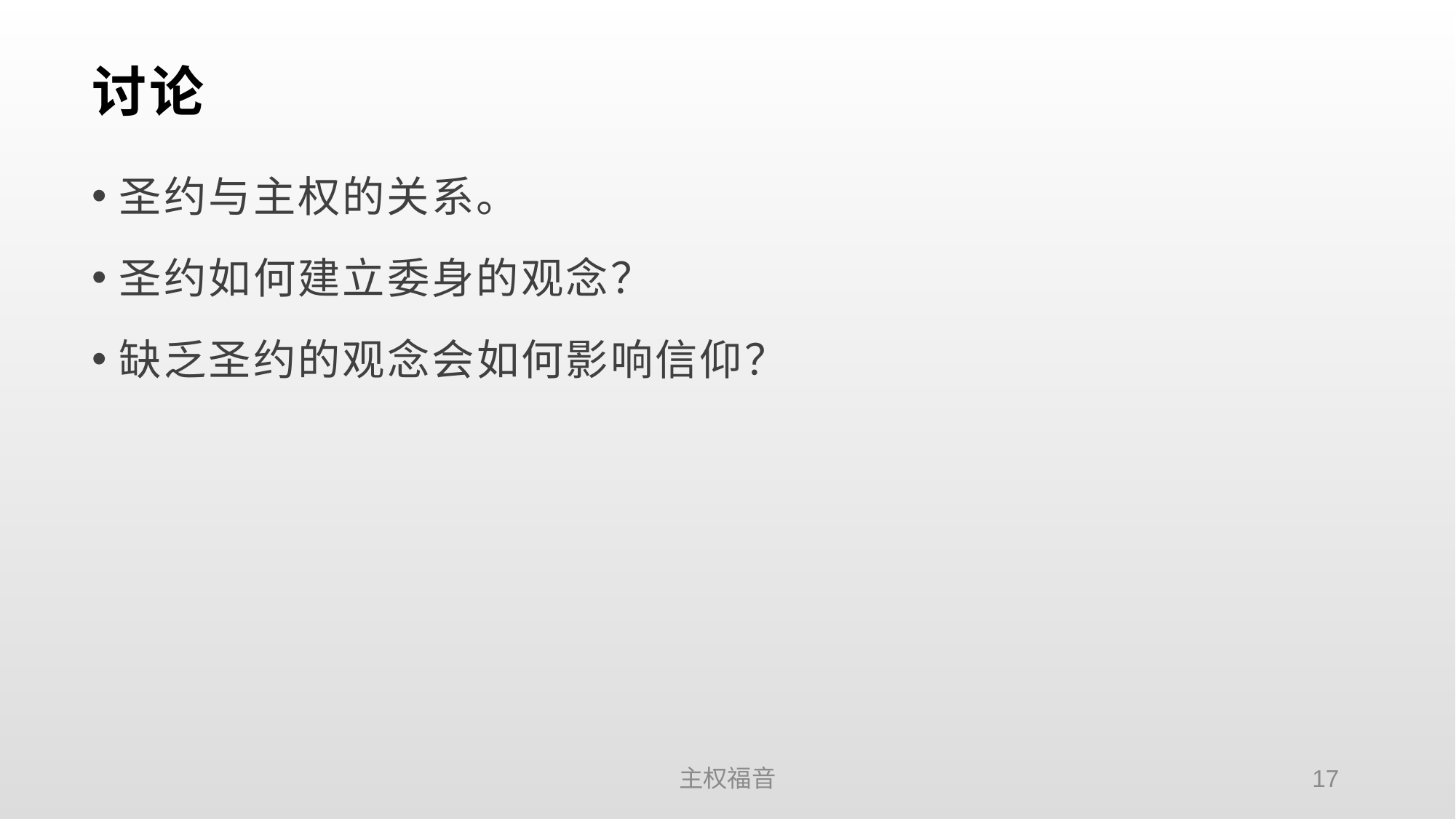

# 讨论
圣约与主权的关系。
圣约如何建立委身的观念？
缺乏圣约的观念会如何影响信仰？
主权福音
17